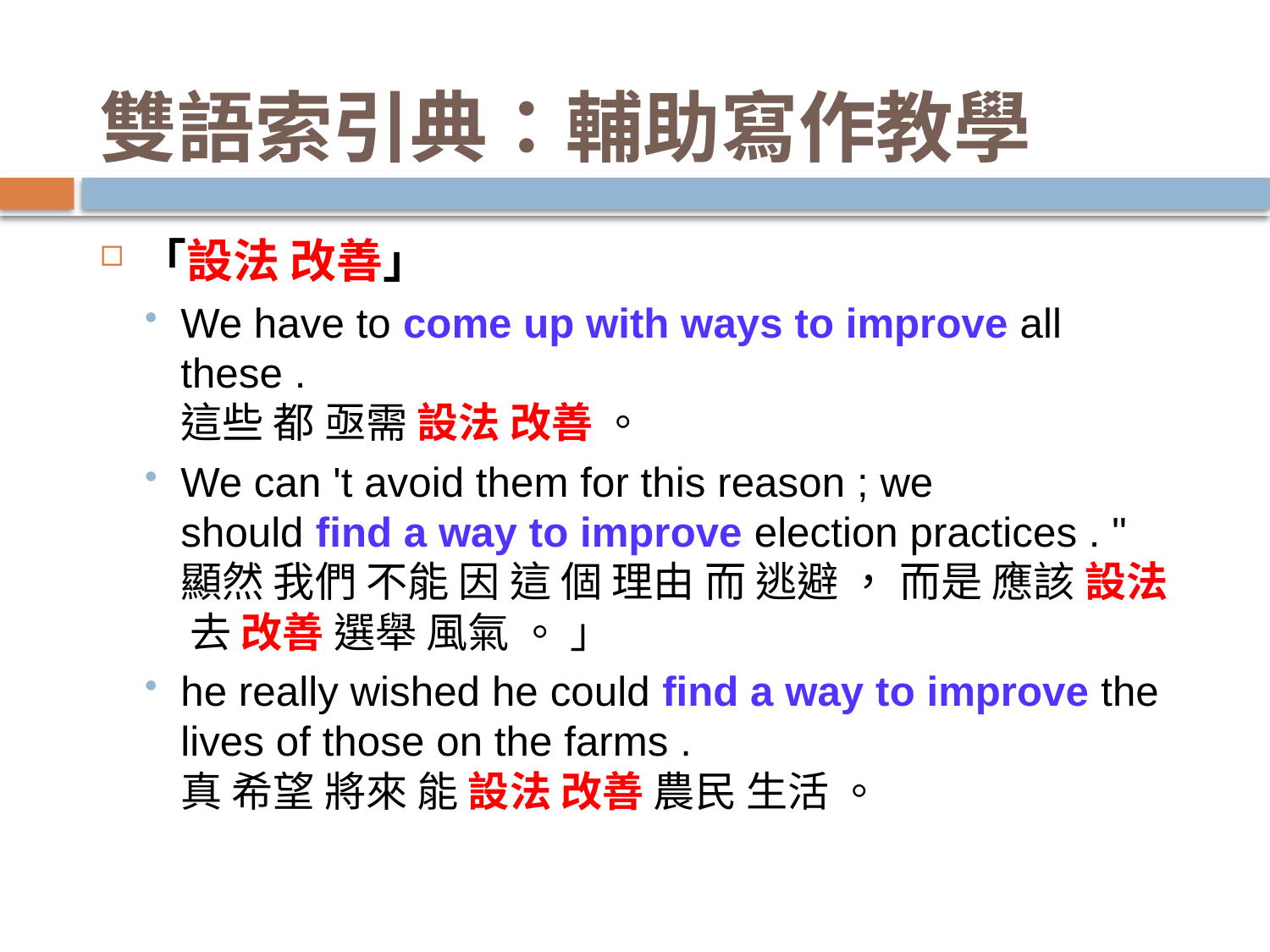

# 雙語索引典：輔助寫作教學
「設法 改善」
We have to come up with ways to improve all these .
這些 都 亟需 設法 改善 。
We can 't avoid them for this reason ; we should find a way to improve election practices . "
顯然 我們 不能 因 這 個 理由 而 逃避 ， 而是 應該 設法 去 改善 選舉 風氣 。 」
he really wished he could find a way to improve the lives of those on the farms .
真 希望 將來 能 設法 改善 農民 生活 。